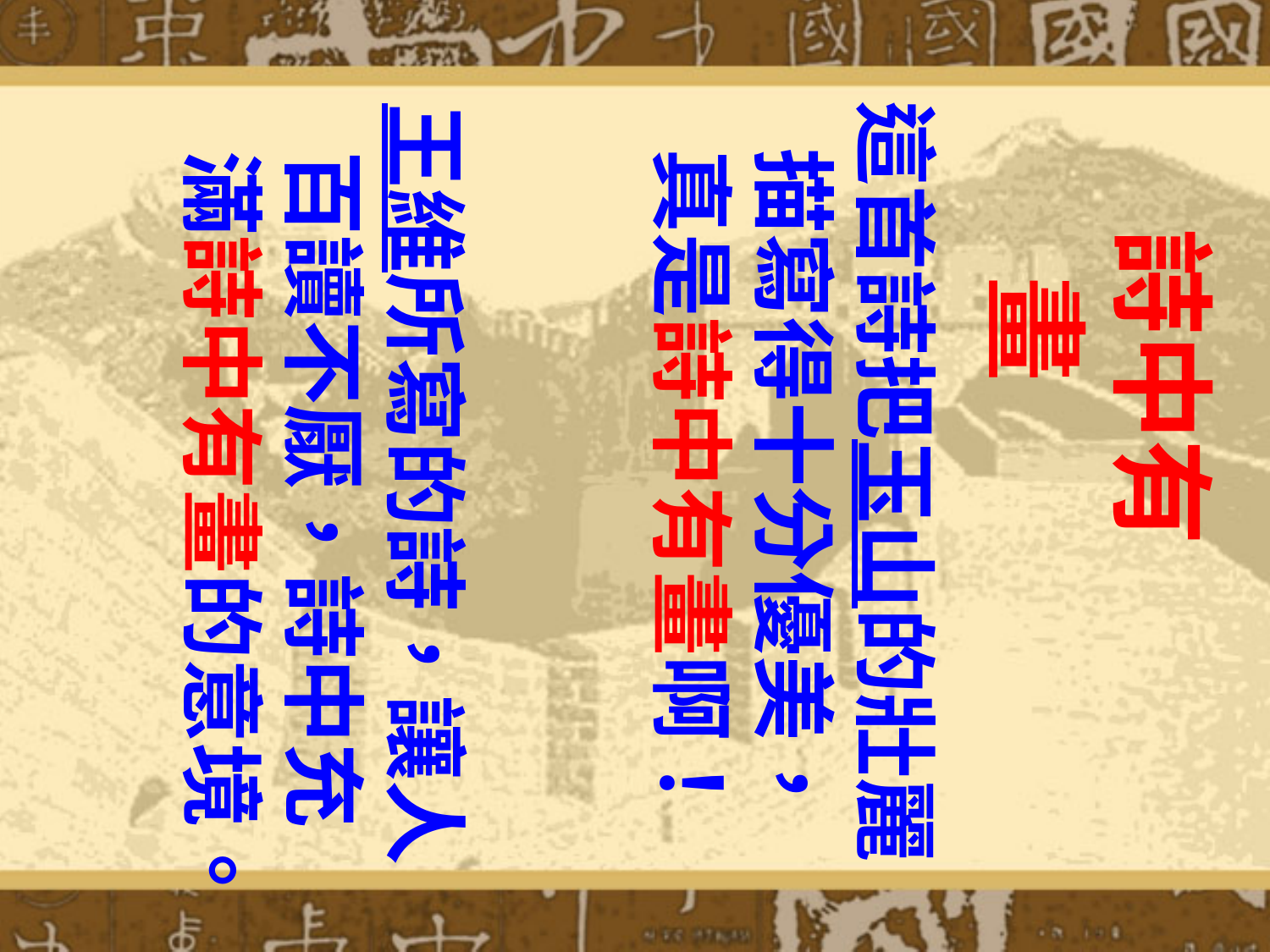

這首詩把玉山的壯麗描寫得十分優美，真是詩中有畫啊！
王維所寫的詩，讓人百讀不厭，詩中充滿詩中有畫的意境。
詩中有畫